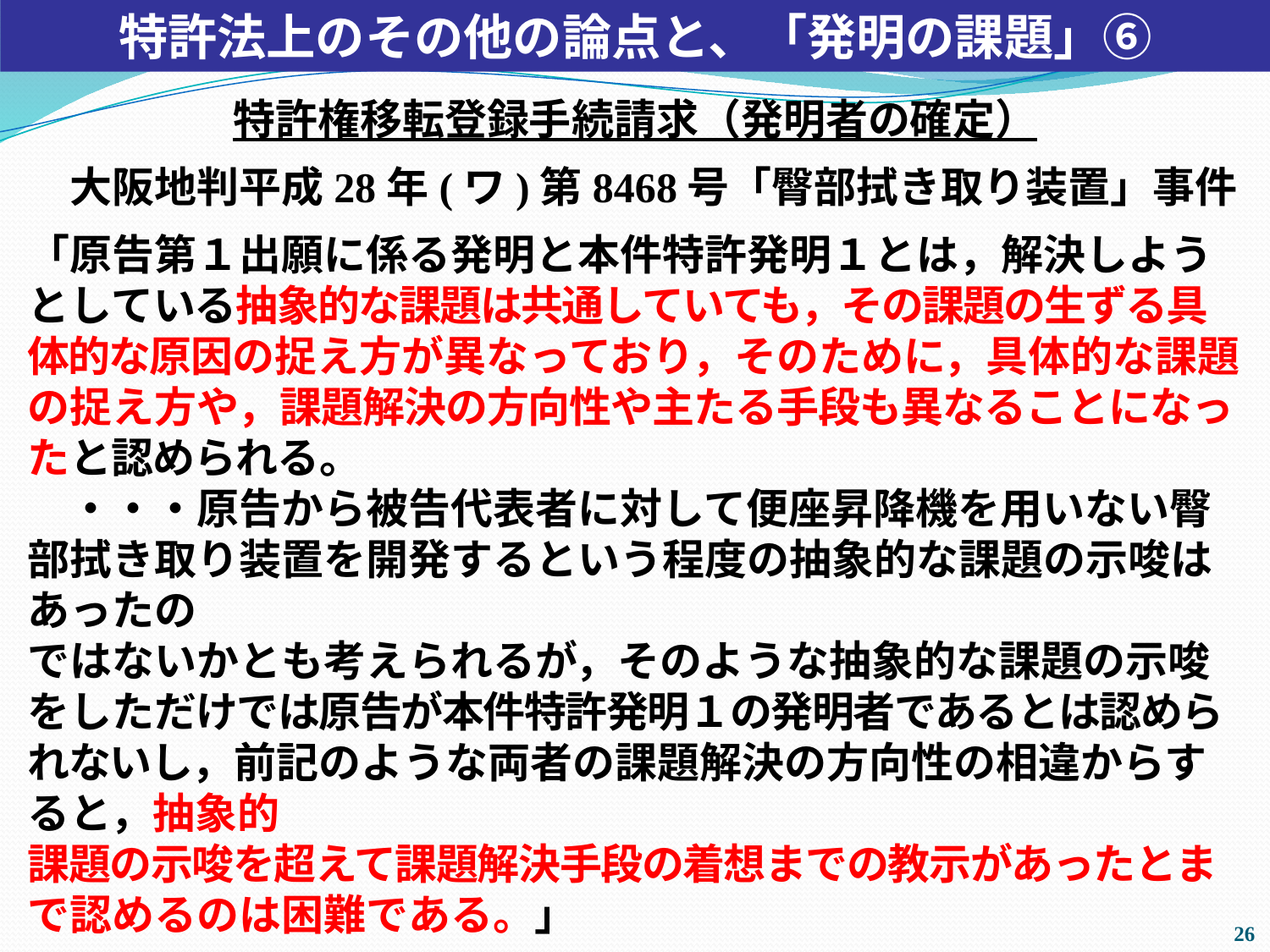

特許法上のその他の論点と、「発明の課題」⑥
特許権移転登録手続請求（発明者の確定）

　大阪地判平成28年(ワ)第8468号「臀部拭き取り装置」事件

「原告第１出願に係る発明と本件特許発明１とは，解決しようとしている抽象的な課題は共通していても，その課題の生ずる具体的な原因の捉え方が異なっており，そのために，具体的な課題の捉え方や，課題解決の方向性や主たる手段も異なることになったと認められる。
　・・・原告から被告代表者に対して便座昇降機を用いない臀部拭き取り装置を開発するという程度の抽象的な課題の示唆はあったの
ではないかとも考えられるが，そのような抽象的な課題の示唆をしただけでは原告が本件特許発明１の発明者であるとは認められないし，前記のような両者の課題解決の方向性の相違からすると，抽象的
課題の示唆を超えて課題解決手段の着想までの教示があったとまで認めるのは困難である。」

⇒特許権移転登録手続請求×
26